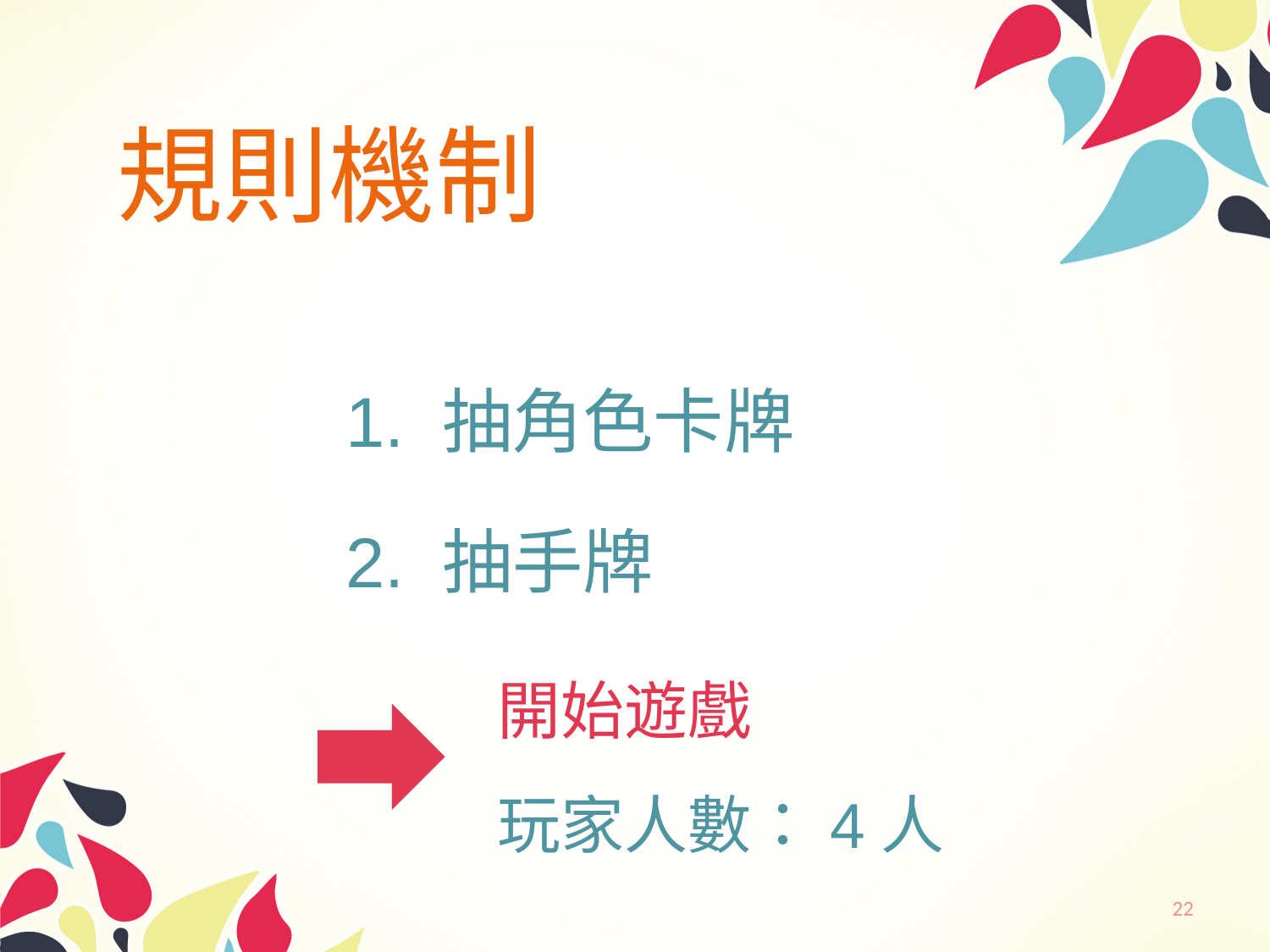

# 規則機制
 抽角色卡牌
 抽手牌

開始遊戲
玩家人數：4人

22